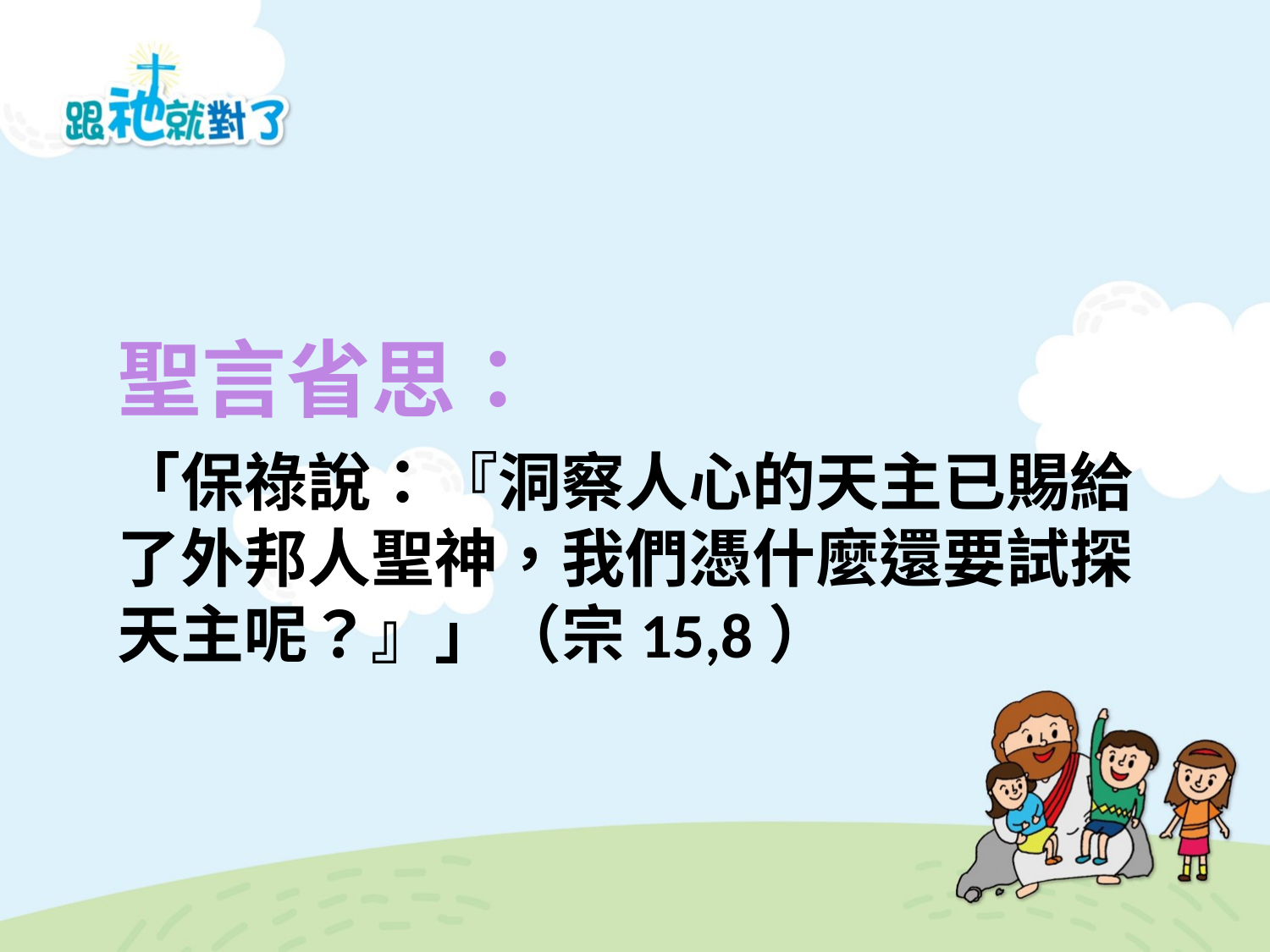

聖言省思：
「保祿說：『洞察人心的天主已賜給了外邦人聖神，我們憑什麼還要試探天主呢？』」（宗15,8）